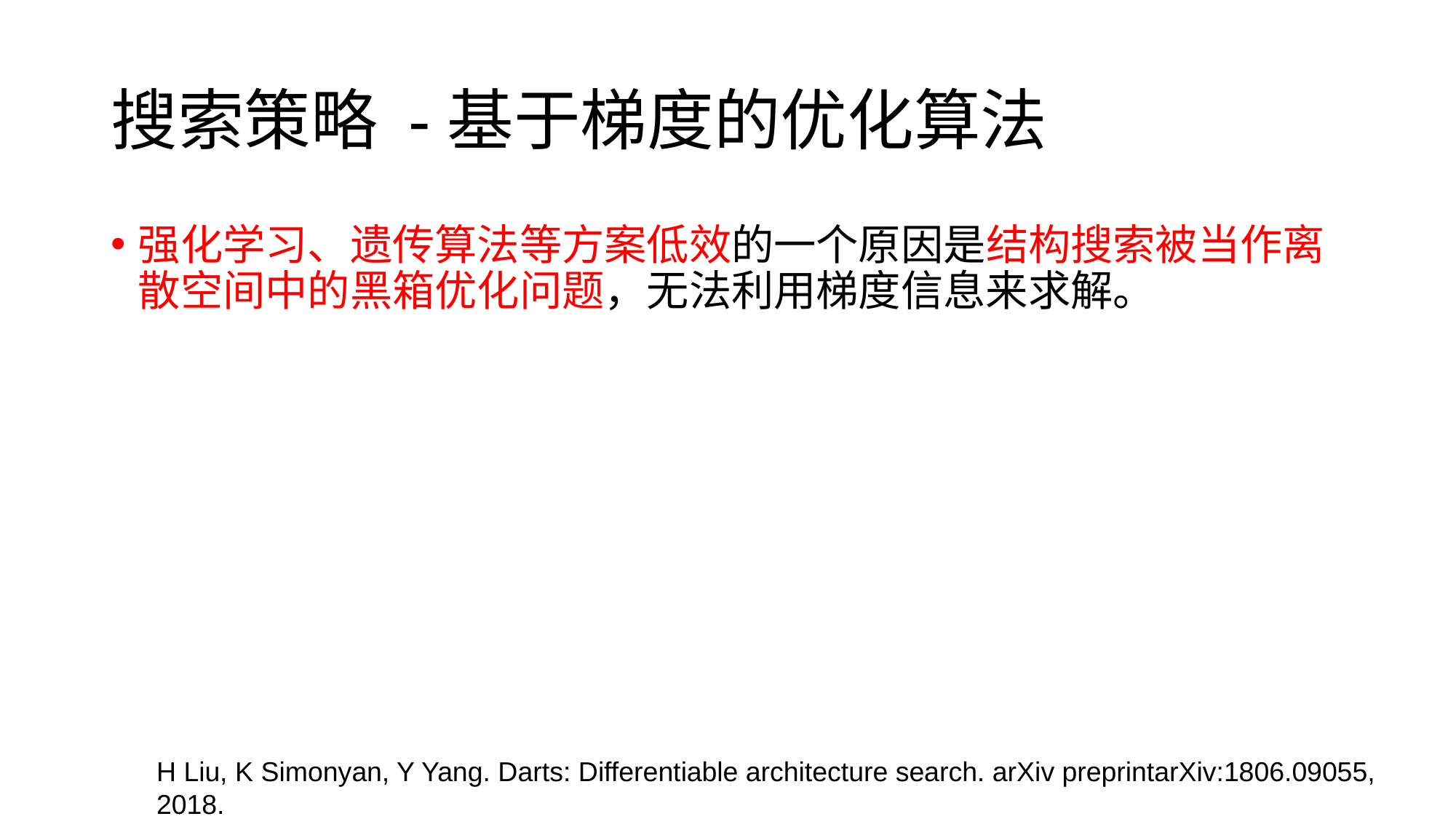

# 搜索策略 -基于梯度的优化算法
强化学习、遗传算法等方案低效的一个原因是结构搜索被当作离散空间中的黑箱优化问题，无法利用梯度信息来求解。
H Liu, K Simonyan, Y Yang. Darts: Differentiable architecture search. arXiv preprintarXiv:1806.09055, 2018.